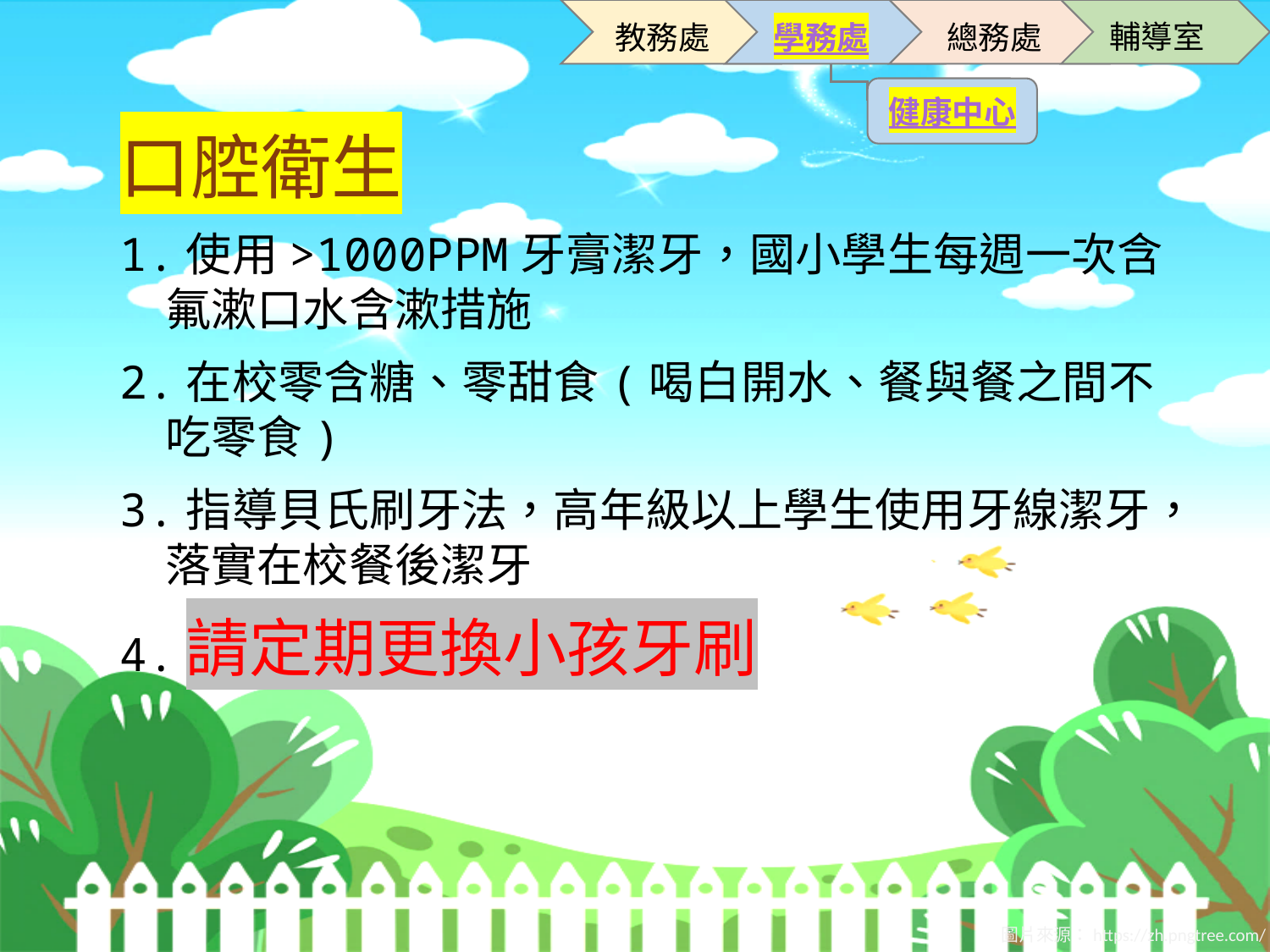

輔導室
教務處
學務處
總務處
健康中心
口腔衛生
1.使用>1000PPM牙膏潔牙，國小學生每週一次含氟漱口水含漱措施
2.在校零含糖、零甜食(喝白開水、餐與餐之間不吃零食)
3.指導貝氏刷牙法，高年級以上學生使用牙線潔牙，落實在校餐後潔牙
4.請定期更換小孩牙刷